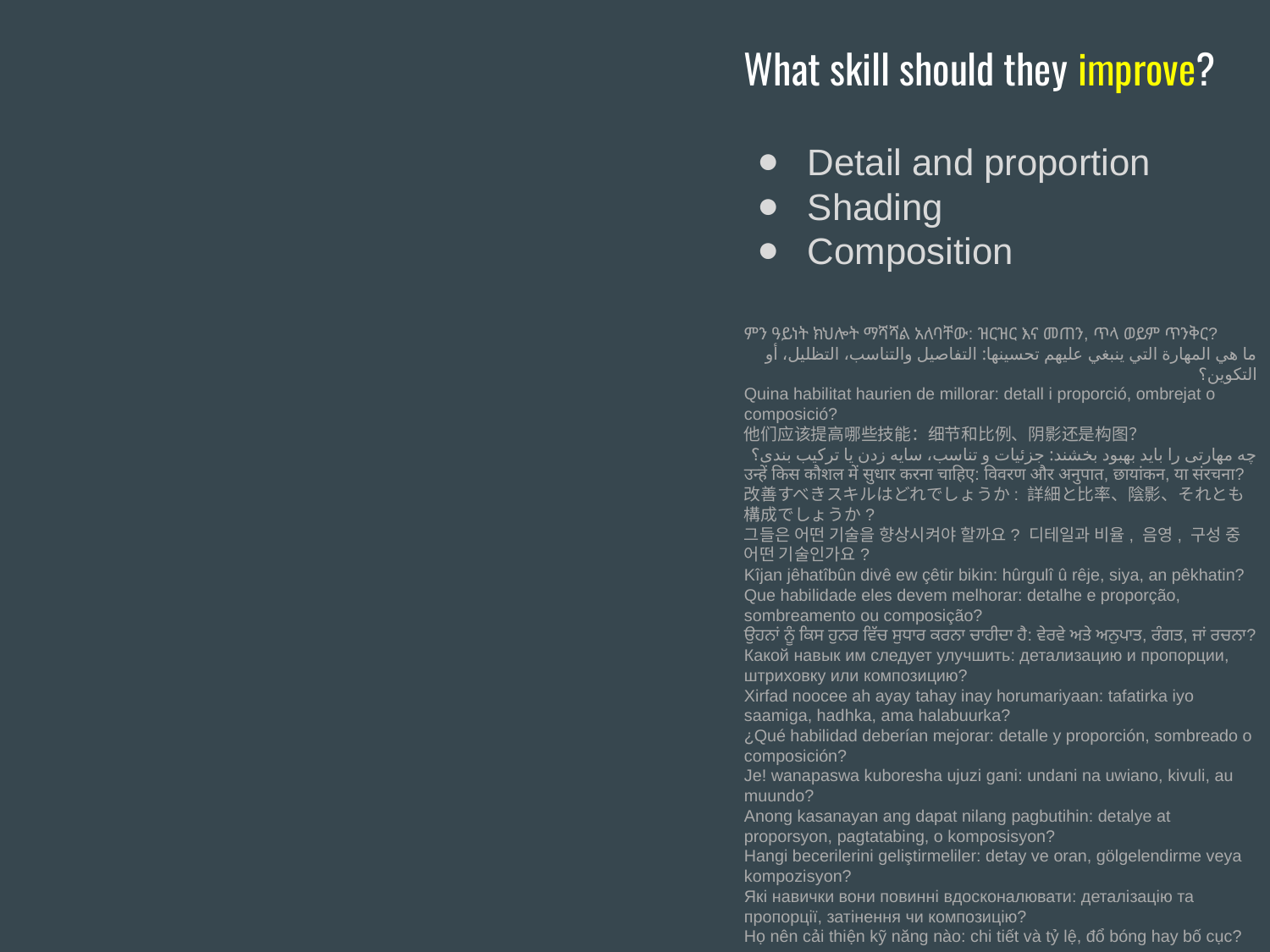

What skill should they improve?

Detail and proportion
Shading
Composition
ምን ዓይነት ክህሎት ማሻሻል አለባቸው: ዝርዝር እና መጠን, ጥላ ወይም ጥንቅር?
ما هي المهارة التي ينبغي عليهم تحسينها: التفاصيل والتناسب، التظليل، أو التكوين؟
Quina habilitat haurien de millorar: detall i proporció, ombrejat o composició?
他们应该提高哪些技能：细节和比例、阴影还是构图？
چه مهارتی را باید بهبود بخشند: جزئیات و تناسب، سایه زدن یا ترکیب بندی؟
उन्हें किस कौशल में सुधार करना चाहिए: विवरण और अनुपात, छायांकन, या संरचना?
改善すべきスキルはどれでしょうか: 詳細と比率、陰影、それとも構成でしょうか?
그들은 어떤 기술을 향상시켜야 할까요? 디테일과 비율, 음영, 구성 중 어떤 기술인가요?
Kîjan jêhatîbûn divê ew çêtir bikin: hûrgulî û rêje, siya, an pêkhatin?
Que habilidade eles devem melhorar: detalhe e proporção, sombreamento ou composição?
ਉਹਨਾਂ ਨੂੰ ਕਿਸ ਹੁਨਰ ਵਿੱਚ ਸੁਧਾਰ ਕਰਨਾ ਚਾਹੀਦਾ ਹੈ: ਵੇਰਵੇ ਅਤੇ ਅਨੁਪਾਤ, ਰੰਗਤ, ਜਾਂ ਰਚਨਾ?
Какой навык им следует улучшить: детализацию и пропорции, штриховку или композицию?
Xirfad noocee ah ayay tahay inay horumariyaan: tafatirka iyo saamiga, hadhka, ama halabuurka?
¿Qué habilidad deberían mejorar: detalle y proporción, sombreado o composición?
Je! wanapaswa kuboresha ujuzi gani: undani na uwiano, kivuli, au muundo?
Anong kasanayan ang dapat nilang pagbutihin: detalye at proporsyon, pagtatabing, o komposisyon?
Hangi becerilerini geliştirmeliler: detay ve oran, gölgelendirme veya kompozisyon?
Які навички вони повинні вдосконалювати: деталізацію та пропорції, затінення чи композицію?
Họ nên cải thiện kỹ năng nào: chi tiết và tỷ lệ, đổ bóng hay bố cục?